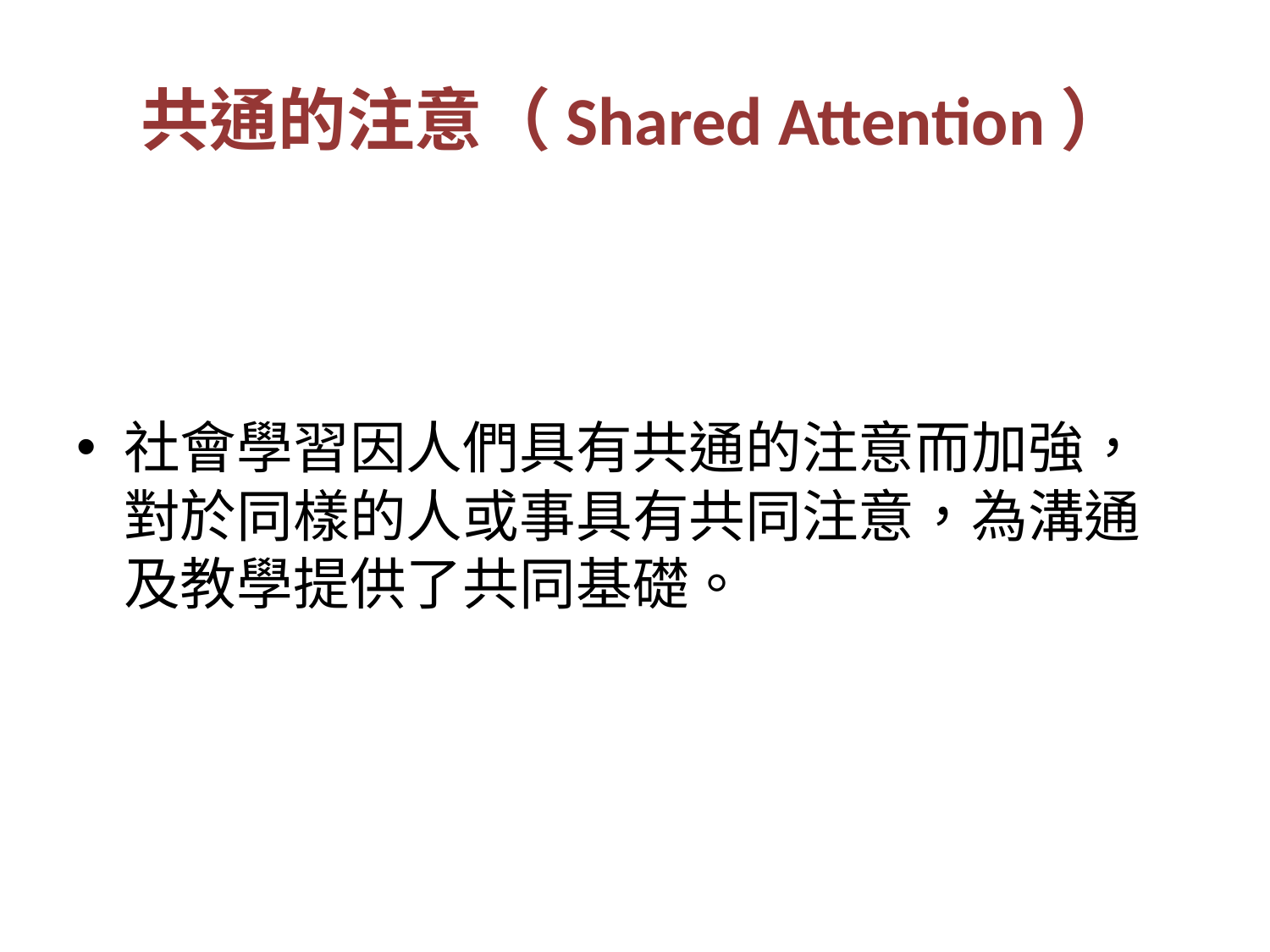

# 共通的注意（Shared Attention）
社會學習因人們具有共通的注意而加強，對於同樣的人或事具有共同注意，為溝通及教學提供了共同基礎。